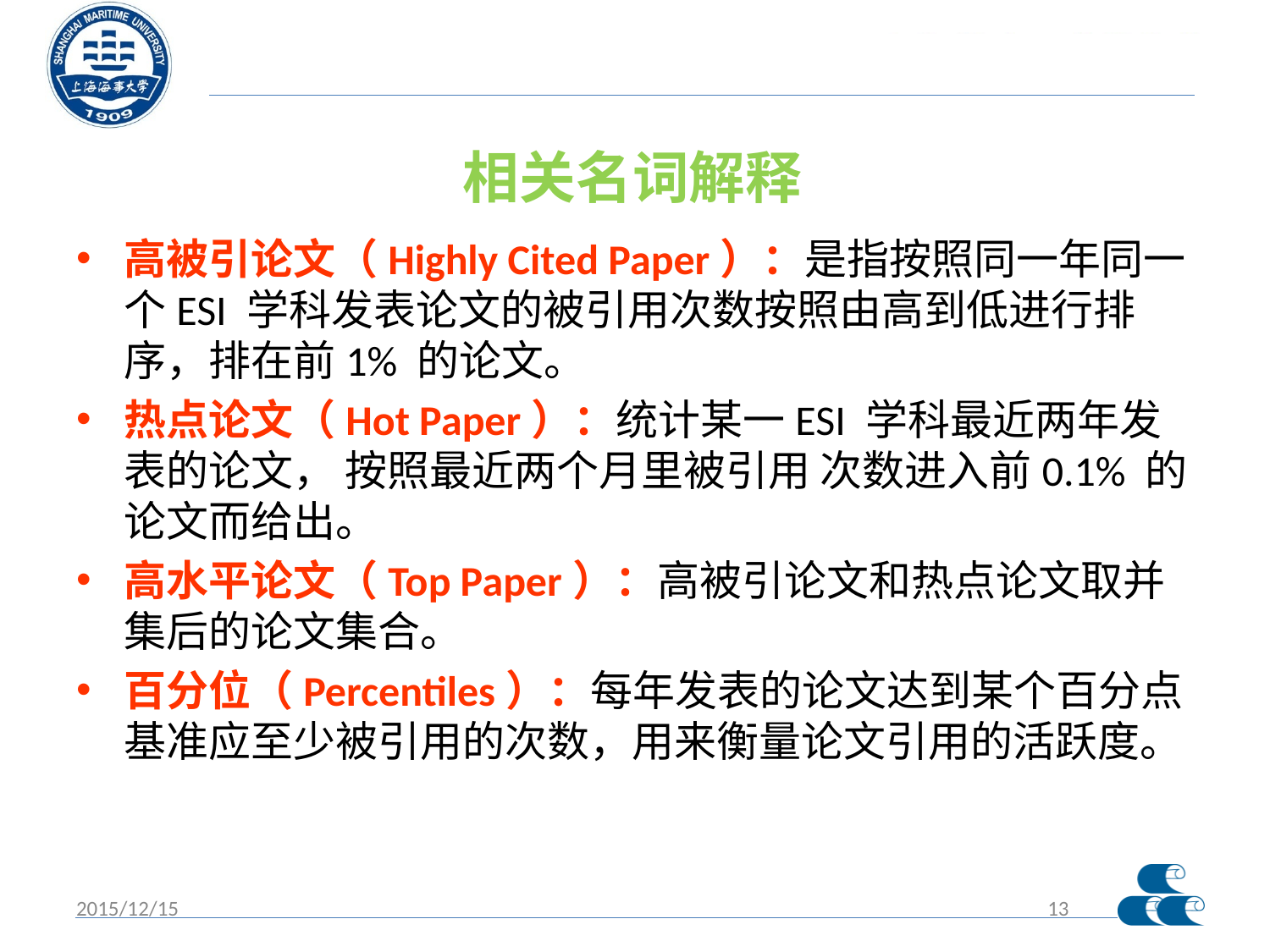

# 相关名词解释
高被引论文（Highly Cited Paper）：是指按照同一年同一个ESI 学科发表论文的被引用次数按照由高到低进行排序，排在前1% 的论文。
热点论文（Hot Paper）：统计某一ESI 学科最近两年发表的论文， 按照最近两个月里被引用 次数进入前0.1% 的论文而给出。
高水平论文（Top Paper）：高被引论文和热点论文取并集后的论文集合。
百分位（Percentiles）：每年发表的论文达到某个百分点基准应至少被引用的次数，用来衡量论文引用的活跃度。

2015/12/15
13